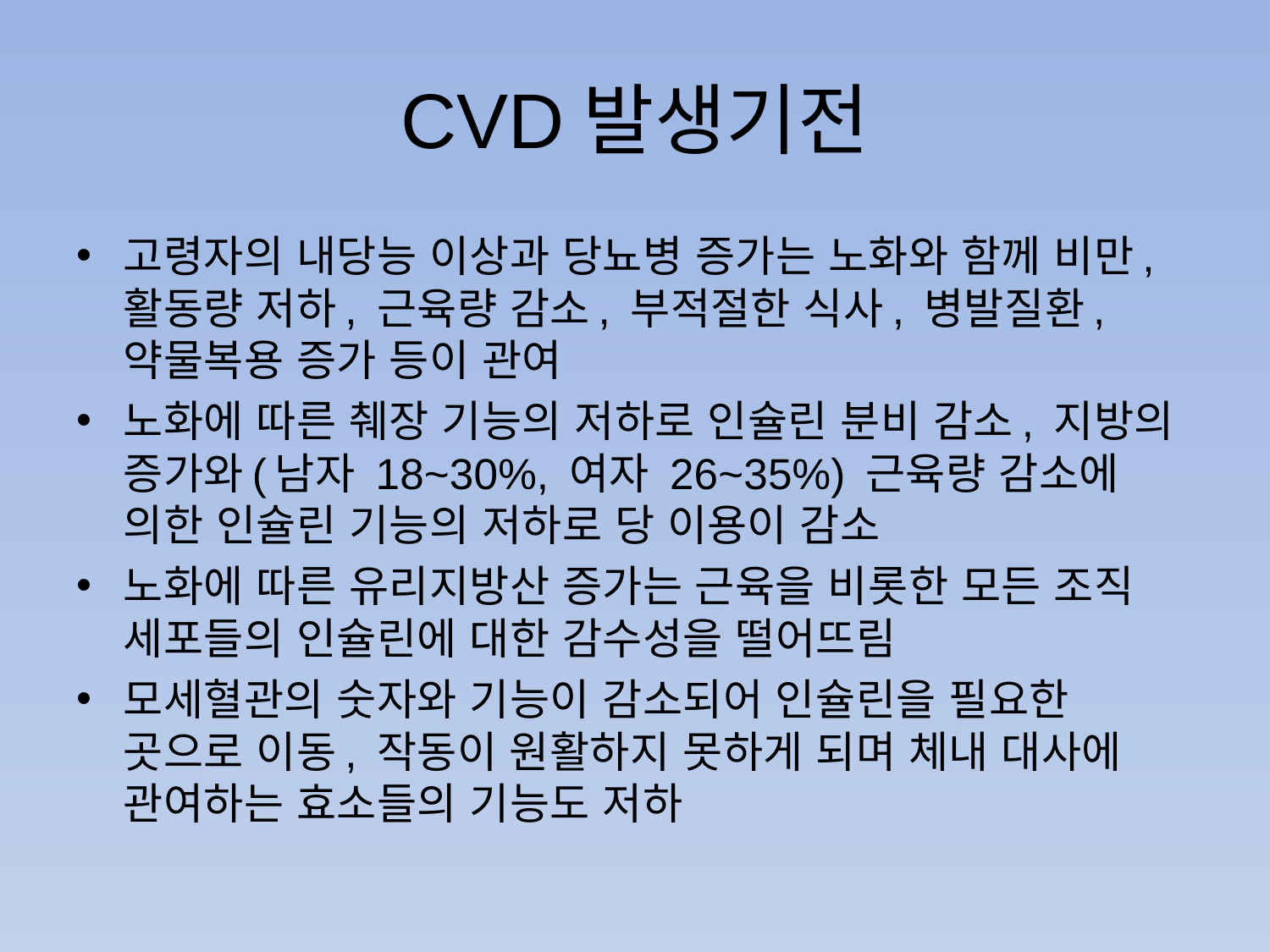

# CVD발생기전
고령자의 내당능 이상과 당뇨병 증가는 노화와 함께 비만, 활동량 저하, 근육량 감소, 부적절한 식사, 병발질환, 약물복용 증가 등이 관여
노화에 따른 췌장 기능의 저하로 인슐린 분비 감소, 지방의 증가와(남자 18~30%, 여자 26~35%) 근육량 감소에 의한 인슐린 기능의 저하로 당 이용이 감소
노화에 따른 유리지방산 증가는 근육을 비롯한 모든 조직 세포들의 인슐린에 대한 감수성을 떨어뜨림
모세혈관의 숫자와 기능이 감소되어 인슐린을 필요한 곳으로 이동, 작동이 원활하지 못하게 되며 체내 대사에 관여하는 효소들의 기능도 저하